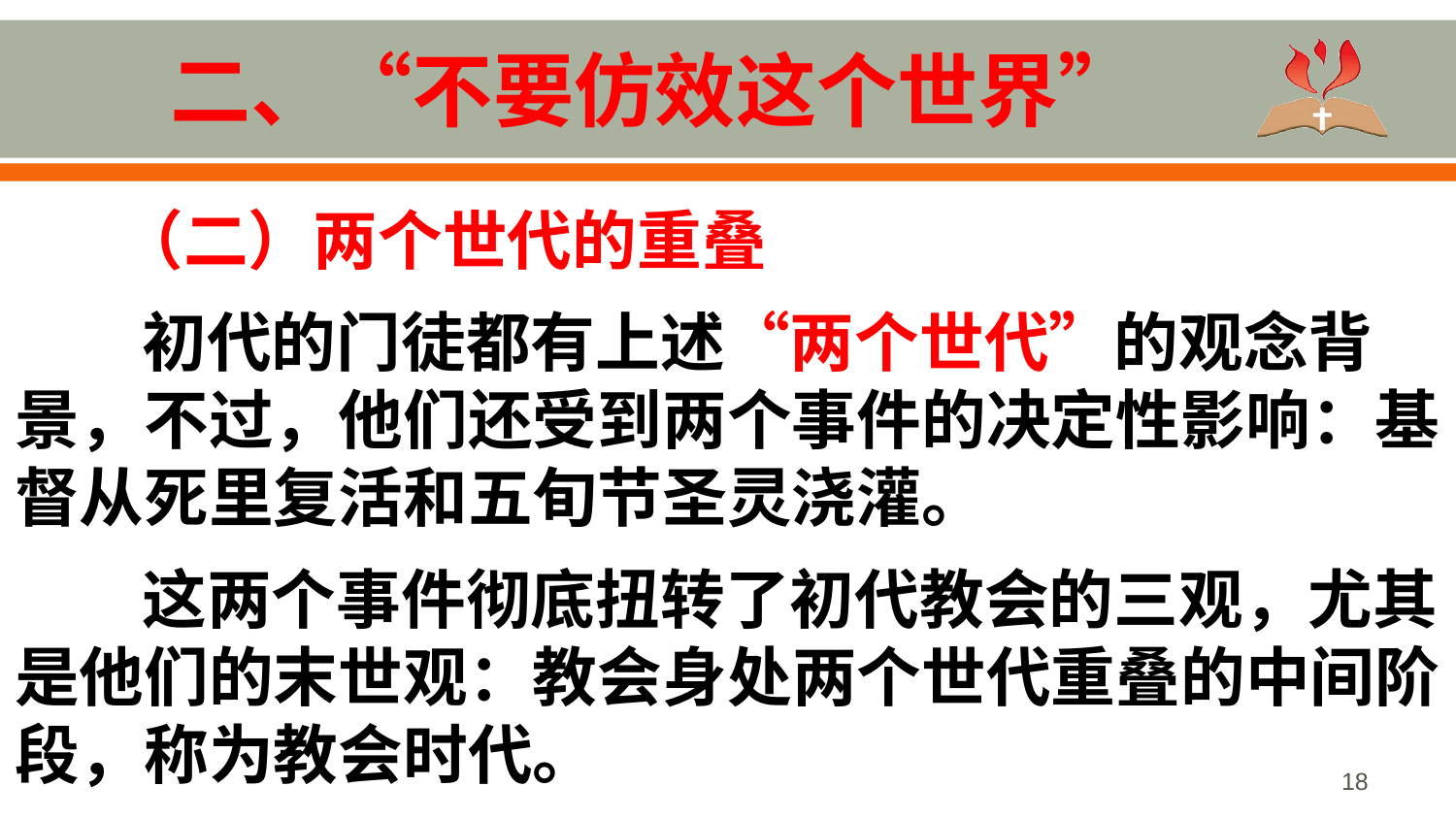

# 二、“不要仿效这个世界”
      （二）两个世代的重叠
初代的门徒都有上述“两个世代”的观念背景，不过，他们还受到两个事件的决定性影响：基督从死里复活和五旬节圣灵浇灌。
这两个事件彻底扭转了初代教会的三观，尤其是他们的末世观：教会身处两个世代重叠的中间阶段，称为教会时代。

18